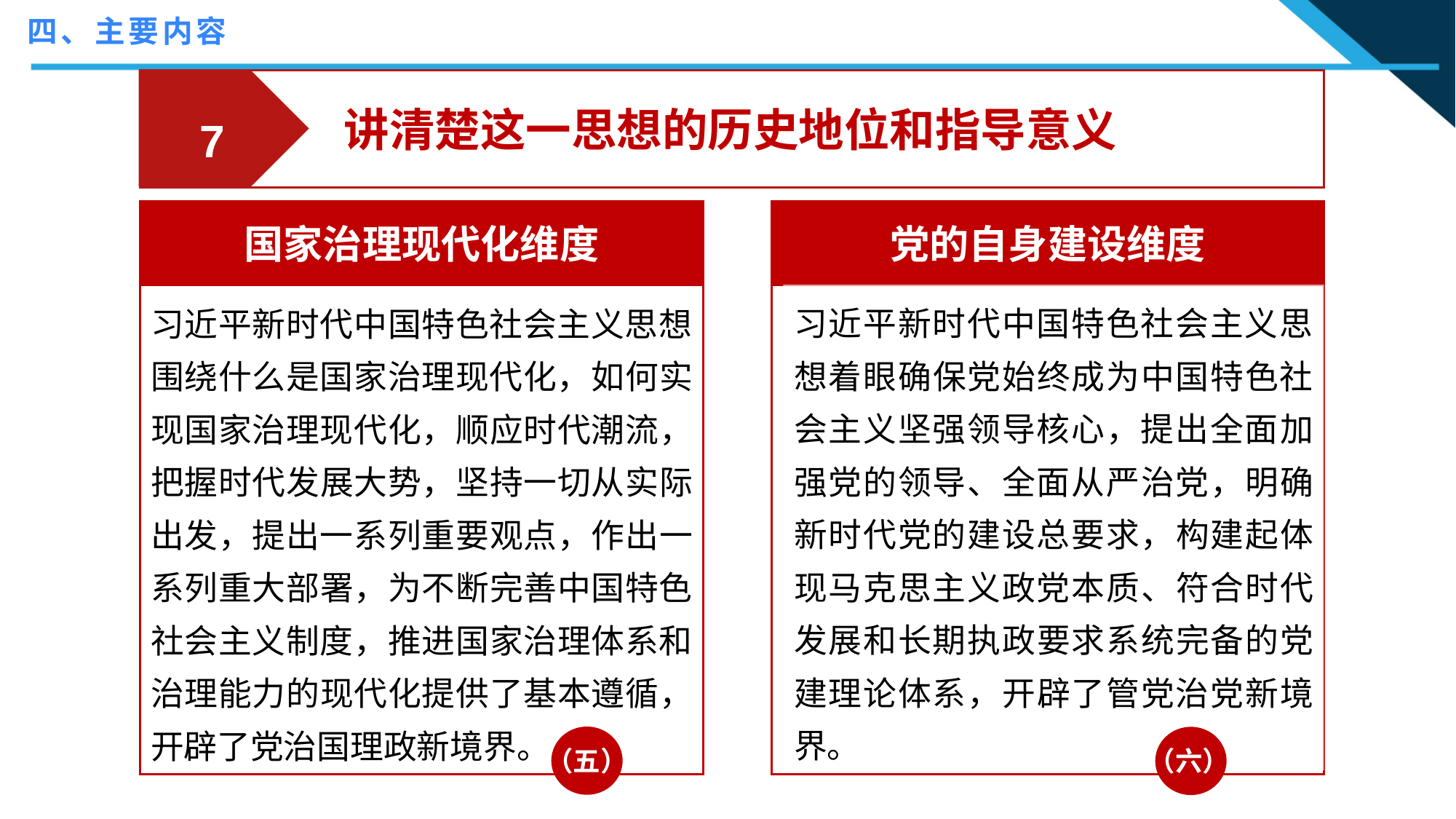

四、主要内容

讲清楚这一思想的历史地位和指导意义
7
党的自身建设维度
习近平新时代中国特色社会主义思想着眼确保党始终成为中国特色社会主义坚强领导核心，提出全面加强党的领导、全面从严治党，明确新时代党的建设总要求，构建起体现马克思主义政党本质、符合时代发展和长期执政要求系统完备的党建理论体系，开辟了管党治党新境界。

国家治理现代化维度

习近平新时代中国特色社会主义思想围绕什么是国家治理现代化，如何实现国家治理现代化，顺应时代潮流，把握时代发展大势，坚持一切从实际出发，提出一系列重要观点，作出一系列重大部署，为不断完善中国特色社会主义制度，推进国家治理体系和治理能力的现代化提供了基本遵循，开辟了党治国理政新境界。
“马克思主义是我们立党立国的根本指导思想，也是我国大学最鲜亮的底色。”
——习近平
（二）
（一）

（五）
（一）

（六）